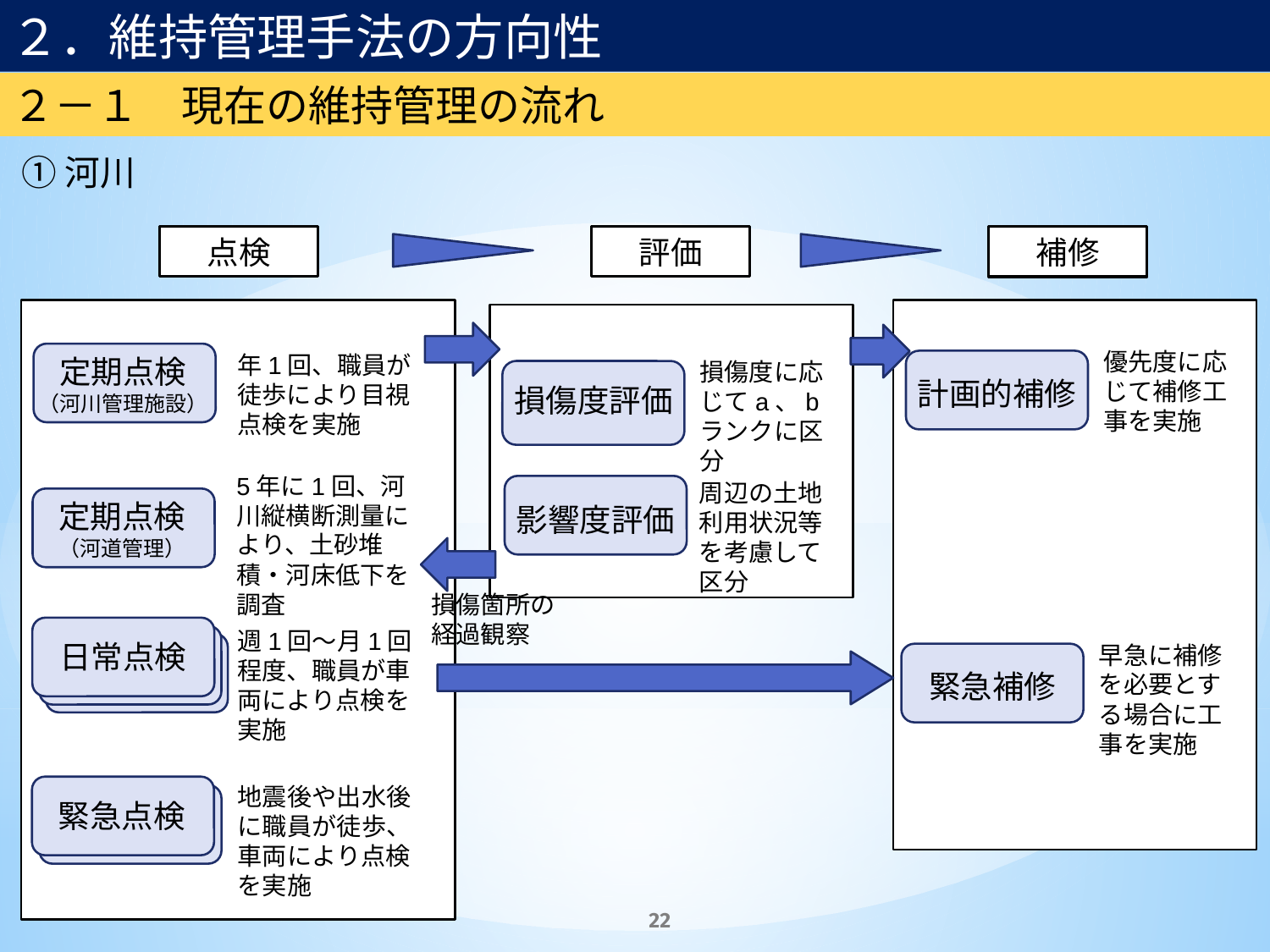

２．維持管理手法の方向性
２－１　現在の維持管理の流れ
①河川

点検

年1回、職員が徒歩により目視点検を実施

定期点検
（河川管理施設）

日常点検

週1回～月1回程度、職員が車両により点検を実施
地震後や出水後に職員が徒歩、車両により点検を実施

緊急点検
評価

損傷度に応じてa、bランクに区分

損傷度評価
補修

優先度に応じて補修工事を実施

計画的補修

5年に1回、河川縦横断測量により、土砂堆積・河床低下を調査
周辺の土地利用状況等を考慮して区分

定期点検
（河道管理）
影響度評価

損傷箇所の経過観察
早急に補修を必要とする場合に工事を実施

緊急補修
22